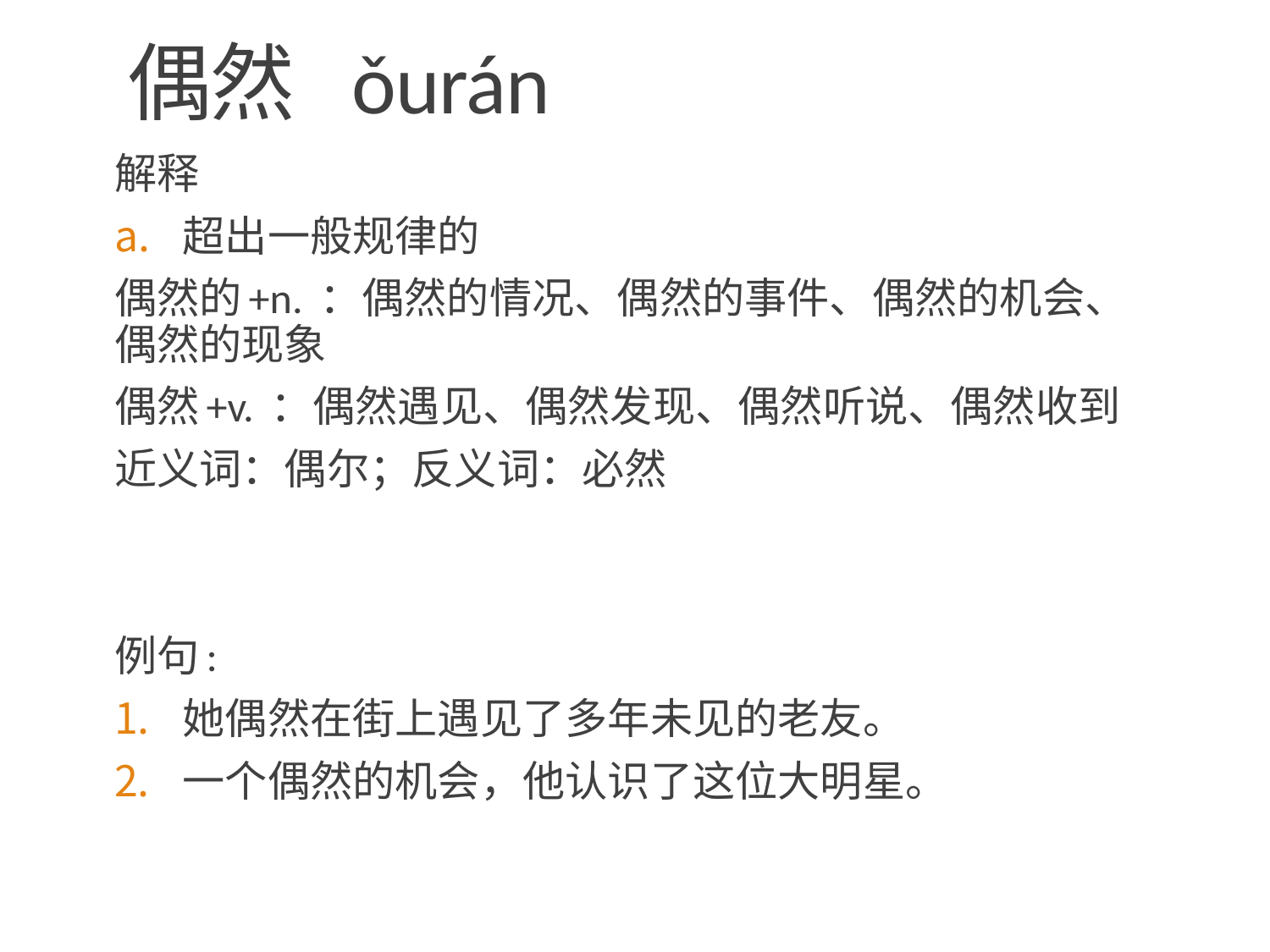

# 偶然  ǒurán
解释
超出一般规律的
偶然的+n. ：偶然的情况、偶然的事件、偶然的机会、偶然的现象
偶然+v. ：偶然遇见、偶然发现、偶然听说、偶然收到
近义词：偶尔；反义词：必然

例句:
她偶然在街上遇见了多年未见的老友。
一个偶然的机会，他认识了这位大明星。